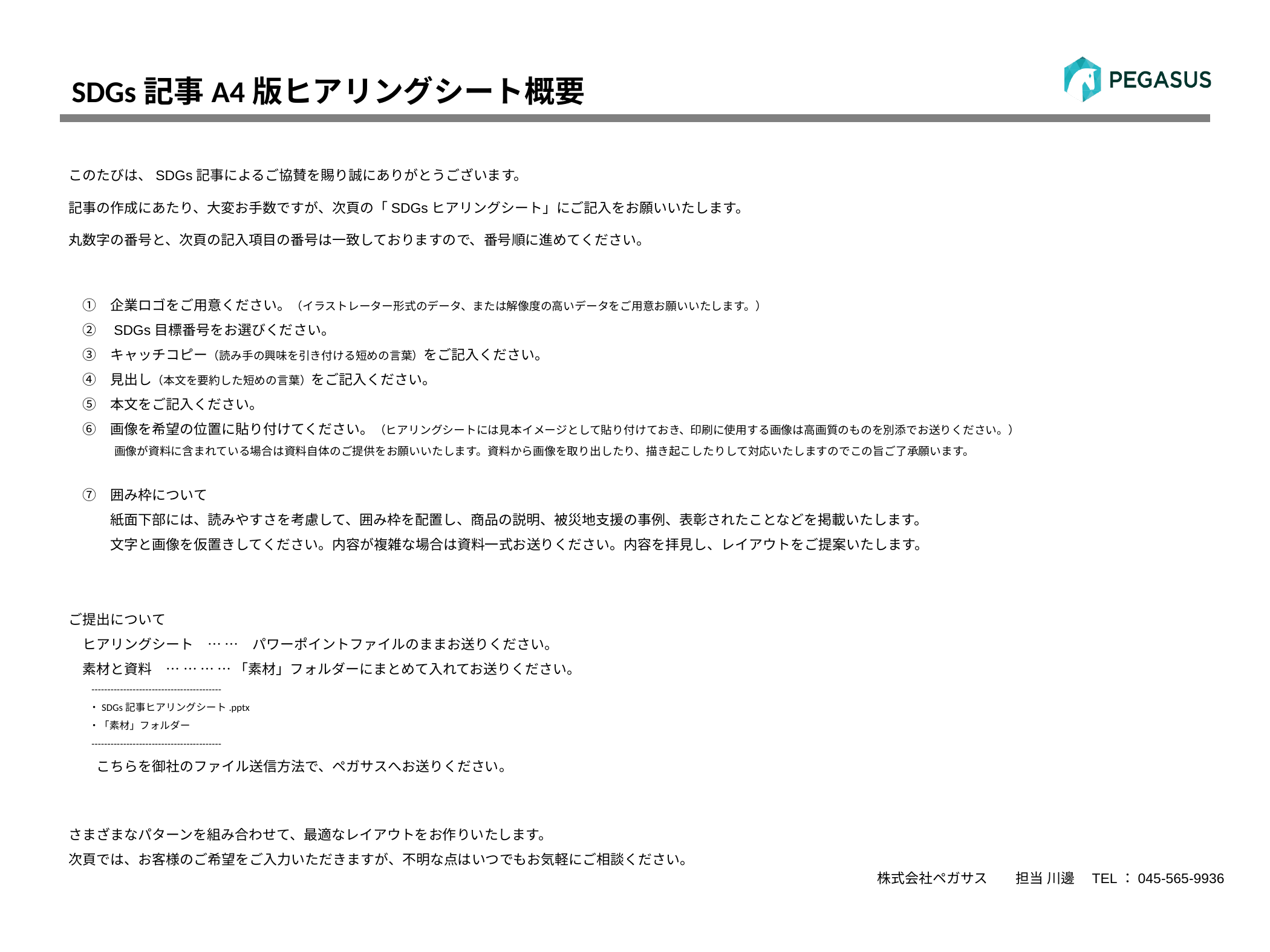

SDGs記事A4版ヒアリングシート概要
このたびは、SDGs記事によるご協賛を賜り誠にありがとうございます。
記事の作成にあたり、大変お手数ですが、次頁の「SDGsヒアリングシート」にご記入をお願いいたします。
丸数字の番号と、次頁の記入項目の番号は一致しておりますので、番号順に進めてください。

　①　企業ロゴをご用意ください。（イラストレーター形式のデータ、または解像度の高いデータをご用意お願いいたします。）
　②　SDGs目標番号をお選びください。
　③　キャッチコピー（読み手の興味を引き付ける短めの言葉）をご記入ください。
　④　見出し（本文を要約した短めの言葉）をご記入ください。
　⑤　本文をご記入ください。
　⑥　画像を希望の位置に貼り付けてください。（ヒアリングシートには見本イメージとして貼り付けておき、印刷に使用する画像は高画質のものを別添でお送りください。）
　　　　画像が資料に含まれている場合は資料自体のご提供をお願いいたします。資料から画像を取り出したり、描き起こしたりして対応いたしますのでこの旨ご了承願います。

　⑦　囲み枠について
　　　紙面下部には、読みやすさを考慮して、囲み枠を配置し、商品の説明、被災地支援の事例、表彰されたことなどを掲載いたします。
　　　文字と画像を仮置きしてください。内容が複雑な場合は資料一式お送りください。内容を拝見し、レイアウトをご提案いたします。

ご提出について
　ヒアリングシート　… …　パワーポイントファイルのままお送りください。
　素材と資料　… … … … 「素材」フォルダーにまとめて入れてお送りください。
　　-----------------------------------------
　　・SDGs記事ヒアリングシート.pptx
　　・「素材」フォルダー
　　-----------------------------------------
　　こちらを御社のファイル送信方法で、ペガサスへお送りください。

さまざまなパターンを組み合わせて、最適なレイアウトをお作りいたします。
次頁では、お客様のご希望をご入力いただきますが、不明な点はいつでもお気軽にご相談ください。
株式会社ペガサス　　担当 川邊　TEL：045-565-9936